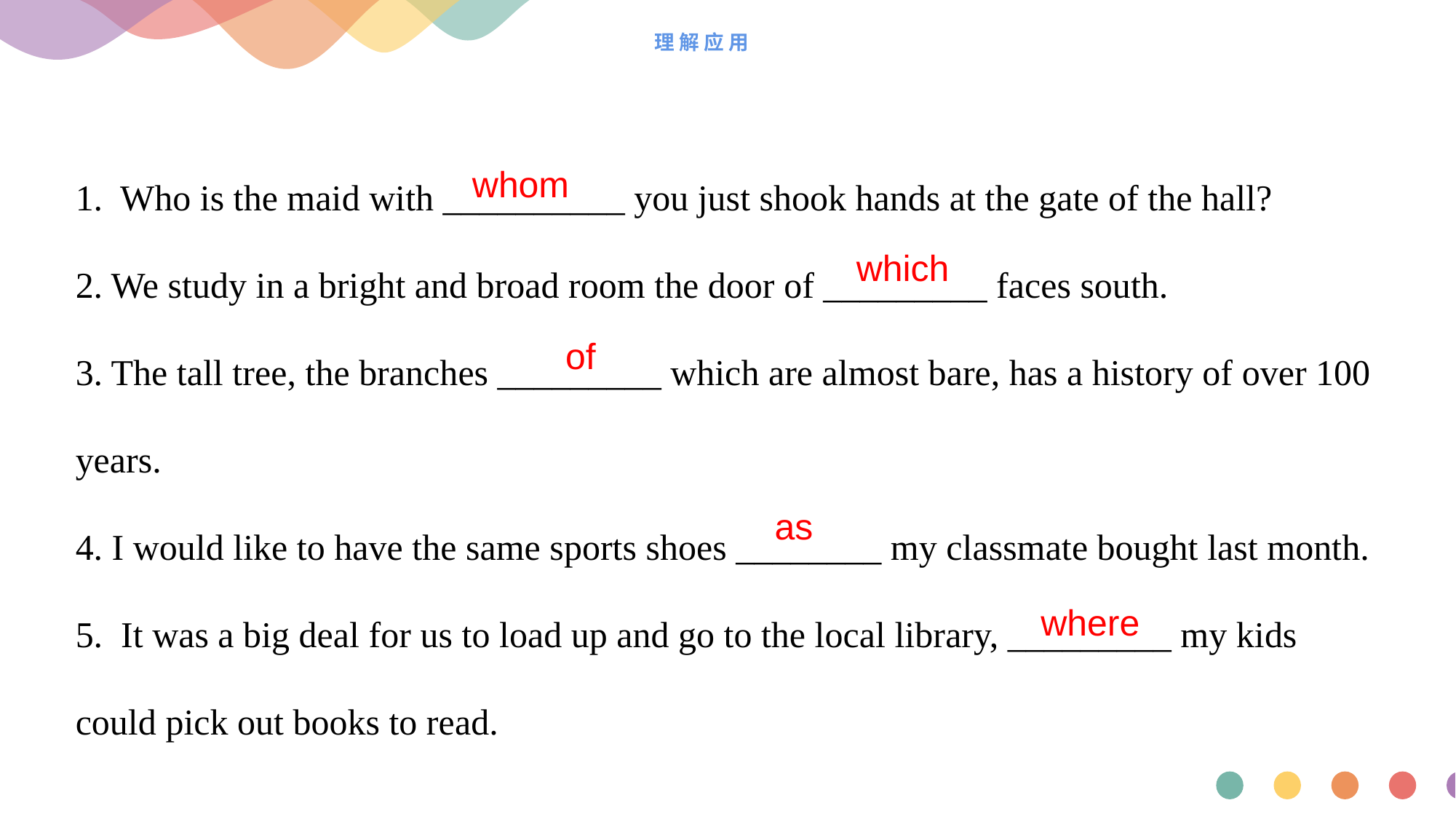

# 理解应用

1.  Who is the maid with __________ you just shook hands at the gate of the hall?
2. We study in a bright and broad room the door of _________ faces south.
3. The tall tree, the branches _________ which are almost bare, has a history of over 100 years.
4. I would like to have the same sports shoes ________ my classmate bought last month.
5.  It was a big deal for us to load up and go to the local library, _________ my kids could pick out books to read.
 whom
 which
 of
 as
where